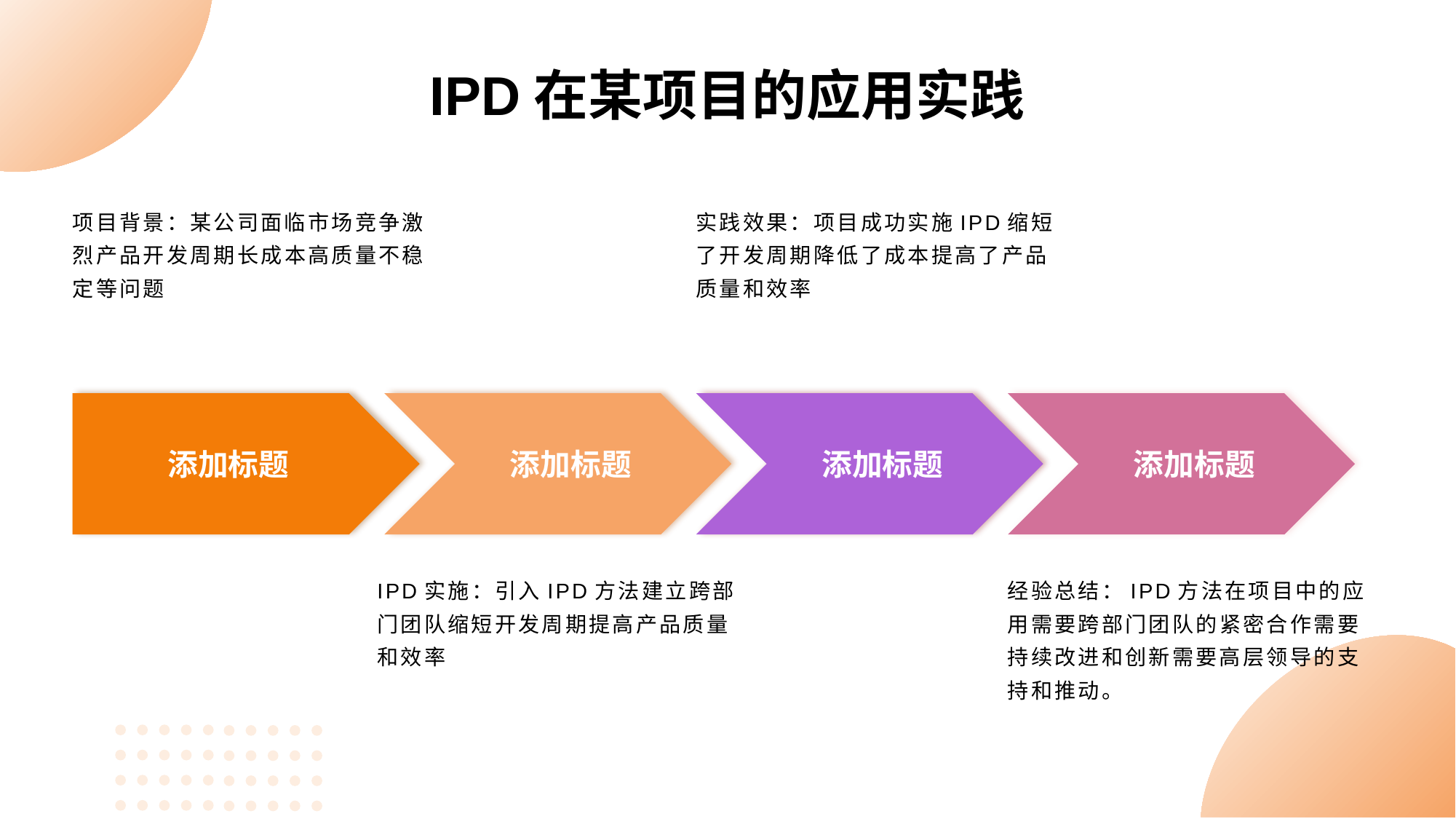

IPD在某项目的应用实践
项目背景：某公司面临市场竞争激烈产品开发周期长成本高质量不稳定等问题
实践效果：项目成功实施IPD缩短了开发周期降低了成本提高了产品质量和效率
添加标题
添加标题
添加标题
添加标题
IPD实施：引入IPD方法建立跨部门团队缩短开发周期提高产品质量和效率
经验总结：IPD方法在项目中的应用需要跨部门团队的紧密合作需要持续改进和创新需要高层领导的支持和推动。